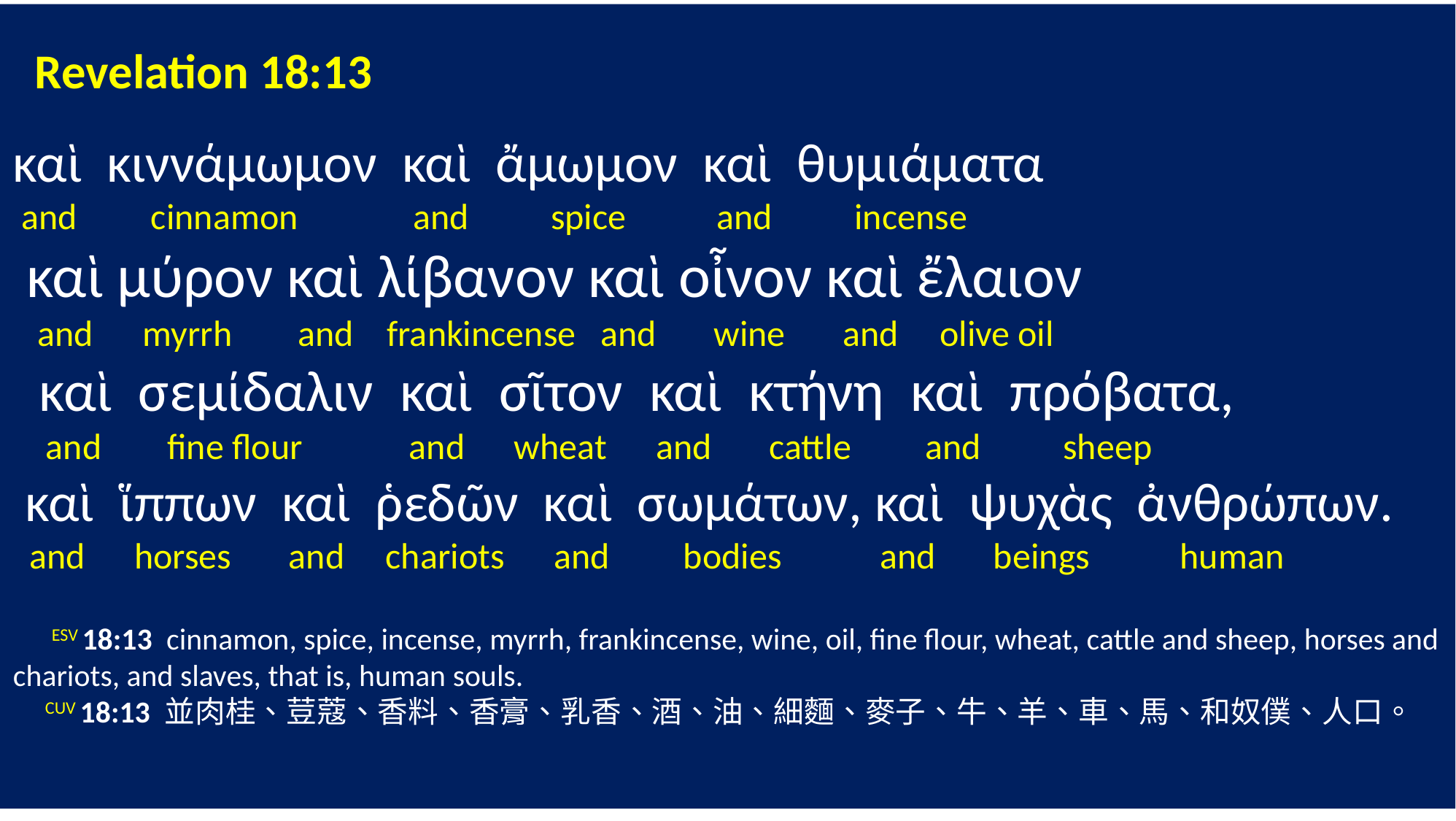

Revelation 18:13

καὶ  κιννάμωμον  καὶ  ἄμωμον  καὶ  θυμιάματα
 and         cinnamon              and          spice           and          incense
 καὶ μύρον καὶ λίβανον καὶ οἶνον καὶ ἔλαιον
   and      myrrh        and    frankincense   and       wine       and     olive oil
  καὶ  σεμίδαλιν  καὶ  σῖτον  καὶ  κτήνη  καὶ  πρόβατα,
    and        fine flour             and      wheat      and       cattle         and          sheep
 καὶ  ἵππων  καὶ  ῥεδῶν  καὶ  σωμάτων, καὶ  ψυχὰς  ἀνθρώπων.
  and      horses       and     chariots      and         bodies            and       beings           human

      ESV 18:13  cinnamon, spice, incense, myrrh, frankincense, wine, oil, fine flour, wheat, cattle and sheep, horses and chariots, and slaves, that is, human souls.
        CUV 18:13 並肉桂、荳蔻、香料、香膏、乳香、酒、油、細麵、麥子、牛、羊、車、馬、和奴僕、人口。